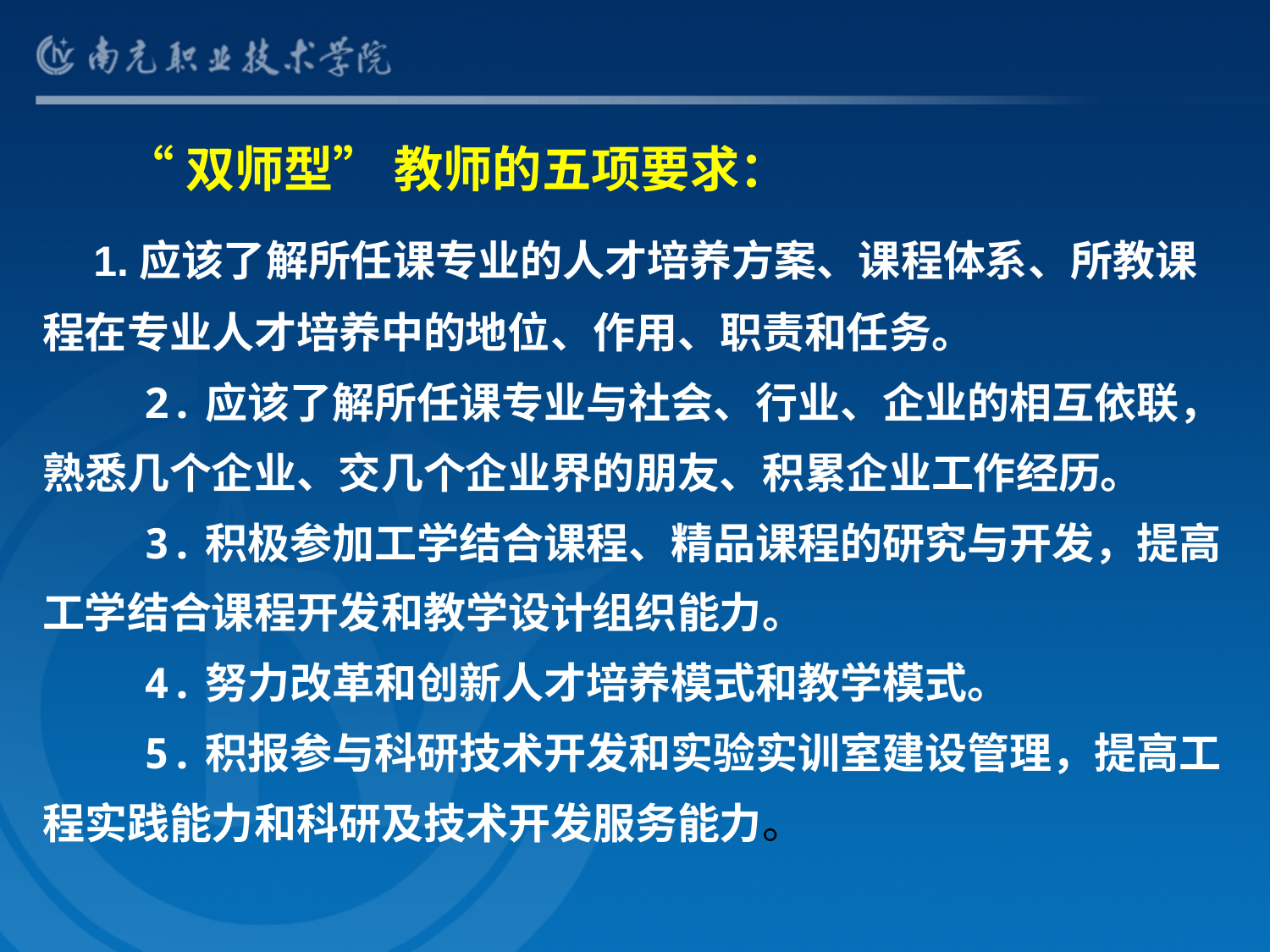

“双师型” 教师的五项要求：
    1.应该了解所任课专业的人才培养方案、课程体系、所教课程在专业人才培养中的地位、作用、职责和任务。
    2.应该了解所任课专业与社会、行业、企业的相互依联，熟悉几个企业、交几个企业界的朋友、积累企业工作经历。
    3.积极参加工学结合课程、精品课程的研究与开发，提高工学结合课程开发和教学设计组织能力。
    4.努力改革和创新人才培养模式和教学模式。
    5.积报参与科研技术开发和实验实训室建设管理，提高工程实践能力和科研及技术开发服务能力。